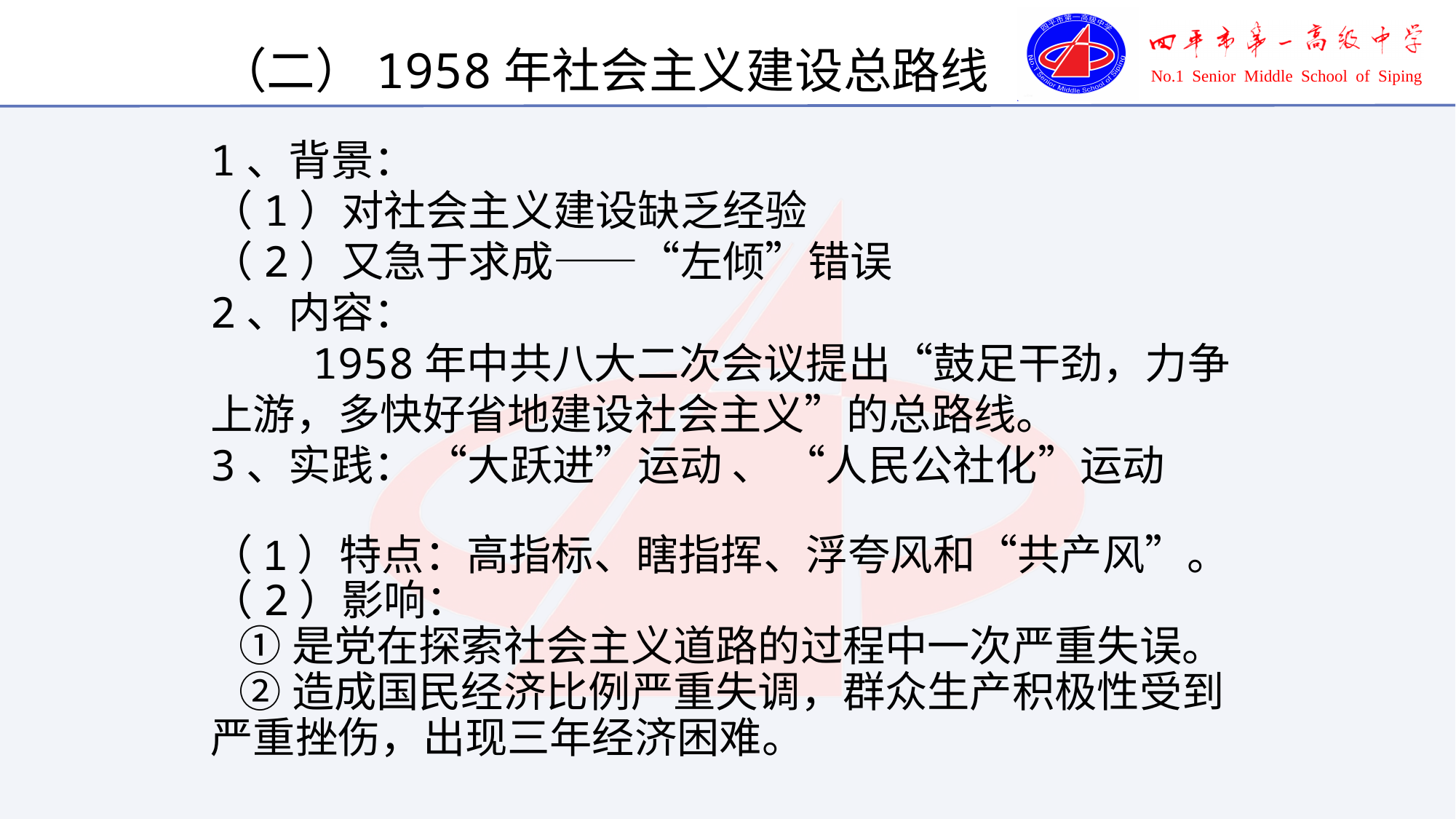

（二）1958年社会主义建设总路线
1、背景：
（1）对社会主义建设缺乏经验
（2）又急于求成——“左倾”错误
2、内容：
    1958年中共八大二次会议提出“鼓足干劲，力争上游，多快好省地建设社会主义”的总路线。
3、实践： “大跃进”运动 、 “人民公社化”运动

（1）特点：高指标、瞎指挥、浮夸风和“共产风”。
（2）影响：
   ①是党在探索社会主义道路的过程中一次严重失误。
   ②造成国民经济比例严重失调，群众生产积极性受到严重挫伤，出现三年经济困难。